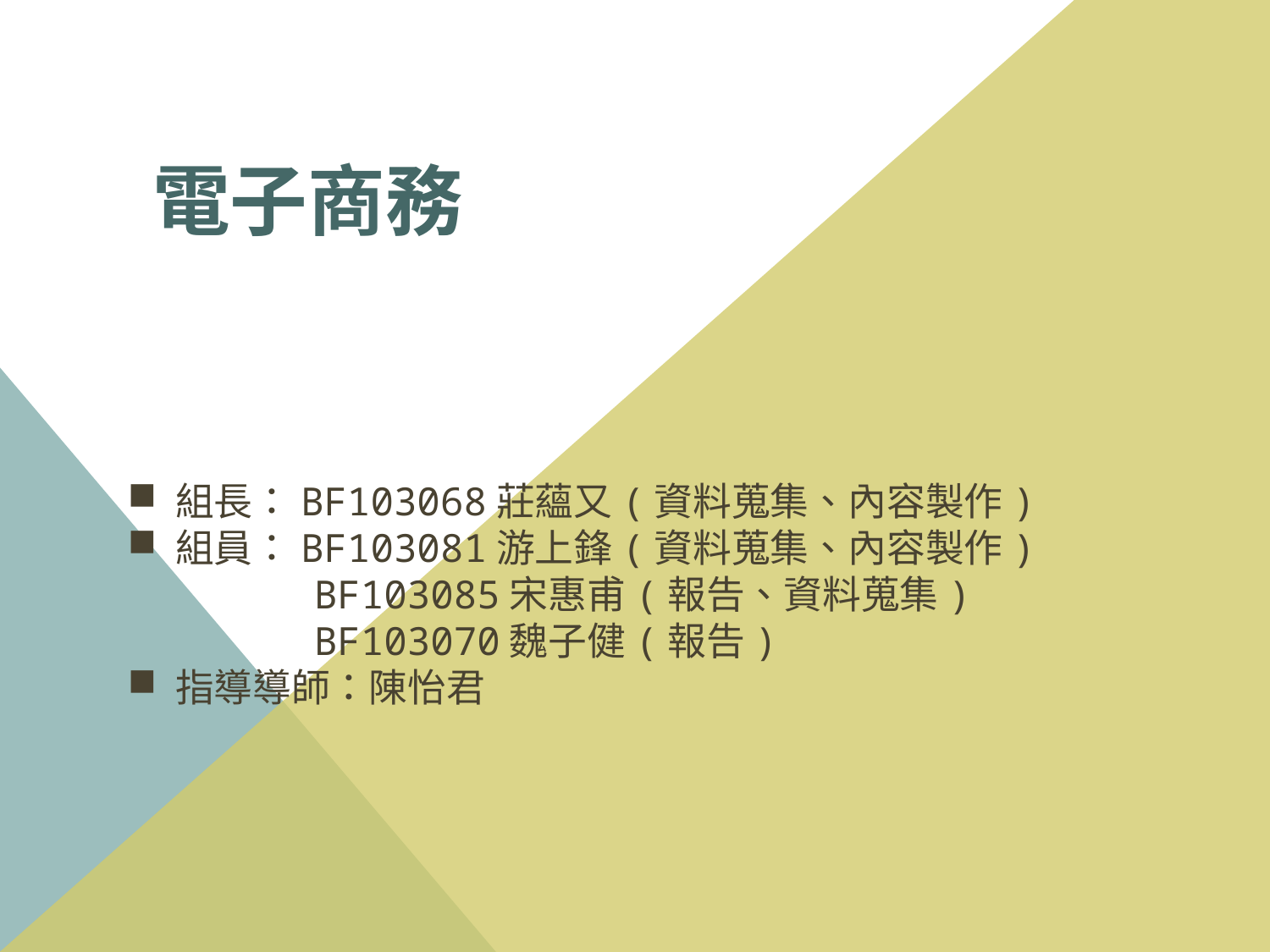

電子商務

組長：BF103068莊蘊又(資料蒐集、內容製作)
組員：BF103081游上鋒(資料蒐集、內容製作)
        BF103085宋惠甫(報告、資料蒐集)
        BF103070魏子健(報告)
指導導師：陳怡君